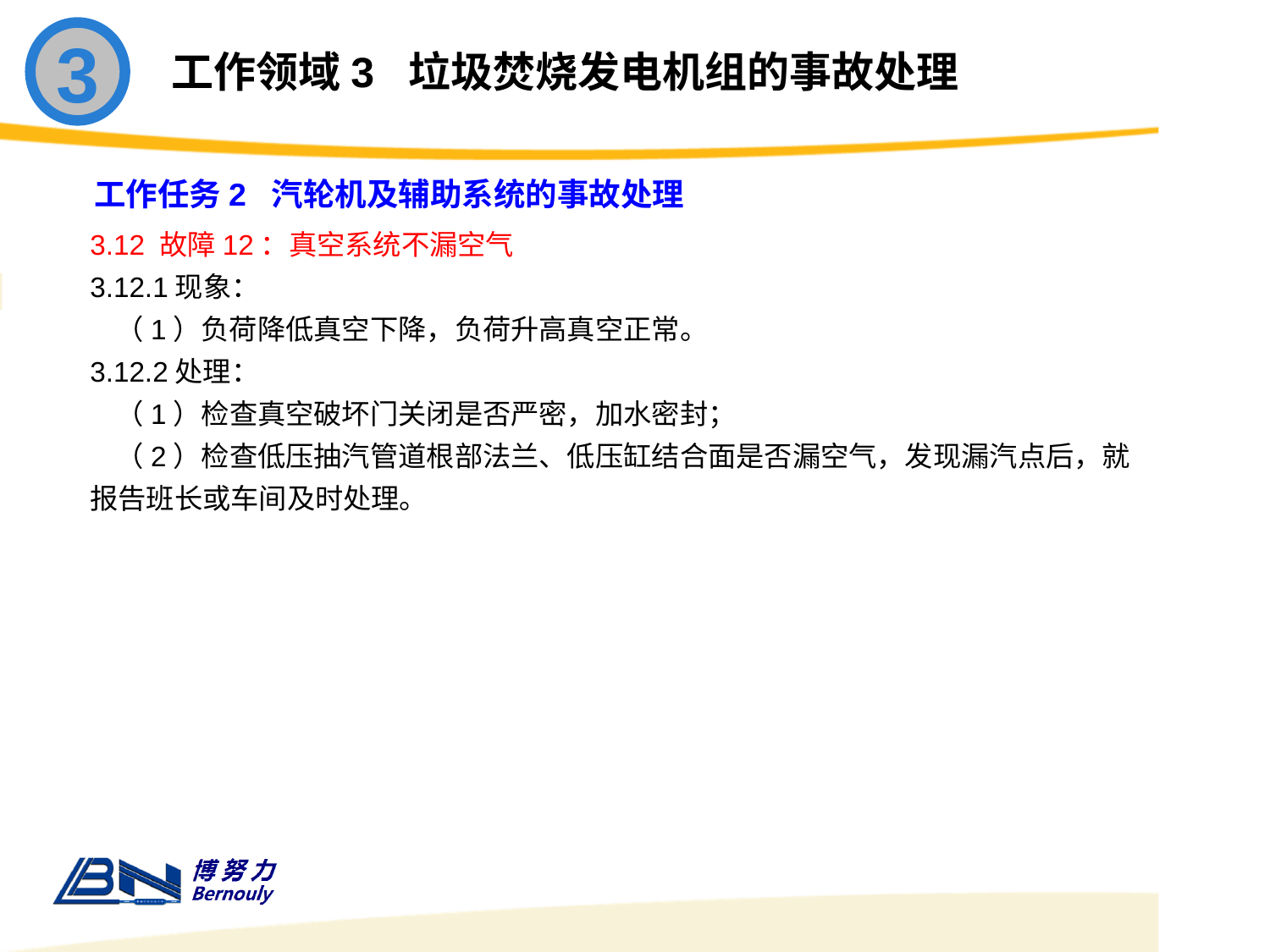

3
工作领域3  垃圾焚烧发电机组的事故处理
工作任务2  汽轮机及辅助系统的事故处理
3.12 故障12：真空系统不漏空气
3.12.1现象：
   （1）负荷降低真空下降，负荷升高真空正常。
3.12.2处理：
   （1）检查真空破坏门关闭是否严密，加水密封；
   （2）检查低压抽汽管道根部法兰、低压缸结合面是否漏空气，发现漏汽点后，就报告班长或车间及时处理。